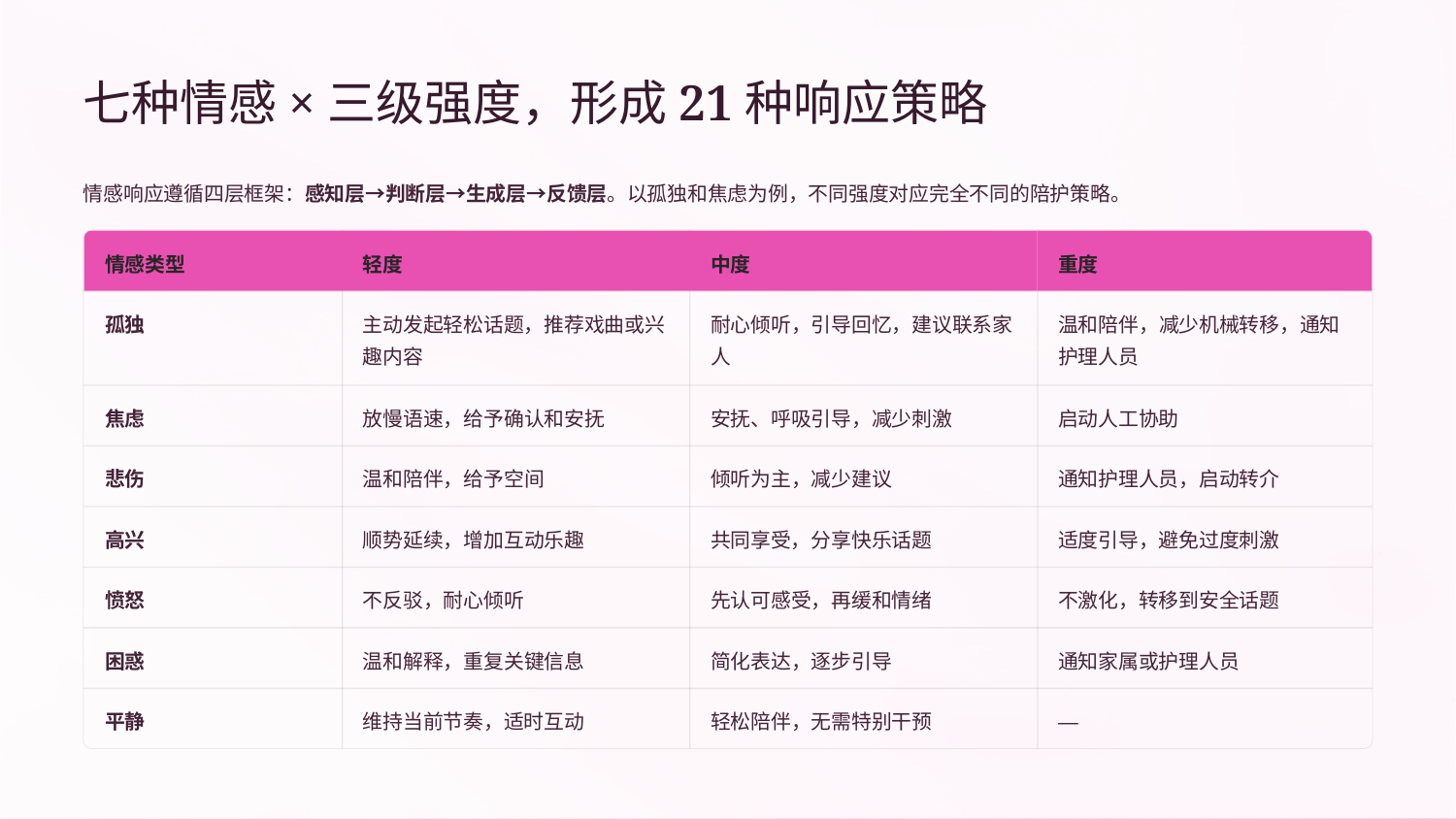

七种情感×三级强度，形成21种响应策略
情感响应遵循四层框架：感知层→判断层→生成层→反馈层。以孤独和焦虑为例，不同强度对应完全不同的陪护策略。

情感类型
轻度
中度
重度

孤独
主动发起轻松话题，推荐戏曲或兴趣内容
耐心倾听，引导回忆，建议联系家人
温和陪伴，减少机械转移，通知护理人员

焦虑
放慢语速，给予确认和安抚
安抚、呼吸引导，减少刺激
启动人工协助

悲伤
温和陪伴，给予空间
倾听为主，减少建议
通知护理人员，启动转介

高兴
顺势延续，增加互动乐趣
共同享受，分享快乐话题
适度引导，避免过度刺激

愤怒
不反驳，耐心倾听
先认可感受，再缓和情绪
不激化，转移到安全话题

困惑
温和解释，重复关键信息
简化表达，逐步引导
通知家属或护理人员

平静
维持当前节奏，适时互动
轻松陪伴，无需特别干预
—